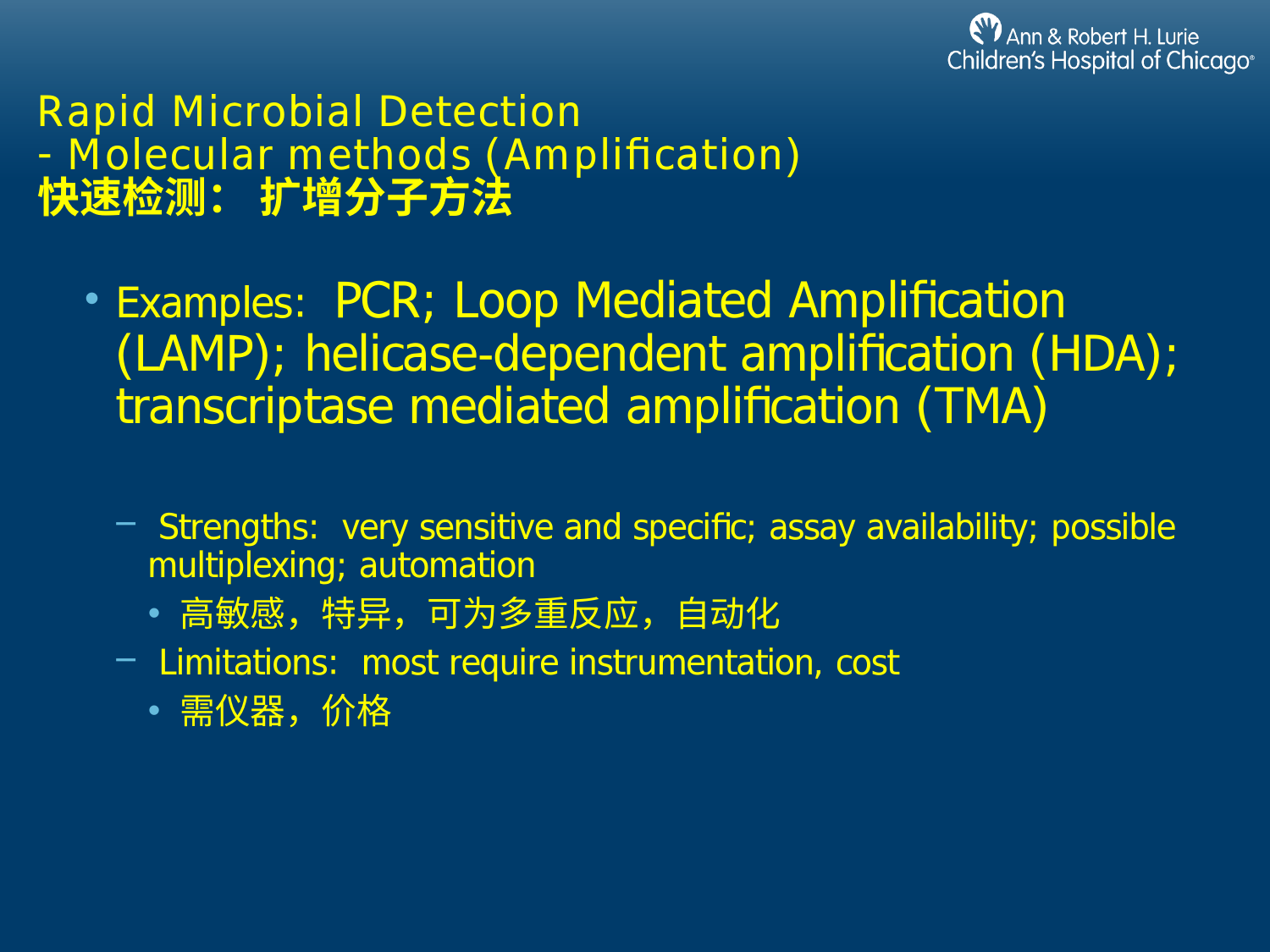

# Rapid Microbial Detection - Molecular methods (Amplification) 快速检测： 扩增分子方法
Examples:  PCR; Loop Mediated Amplification (LAMP); helicase‐dependent amplification (HDA); transcriptase mediated amplification (TMA)

 Strengths:  very sensitive and specific; assay availability; possible multiplexing; automation
高敏感，特异，可为多重反应，自动化
 Limitations:  most require instrumentation, cost
需仪器，价格